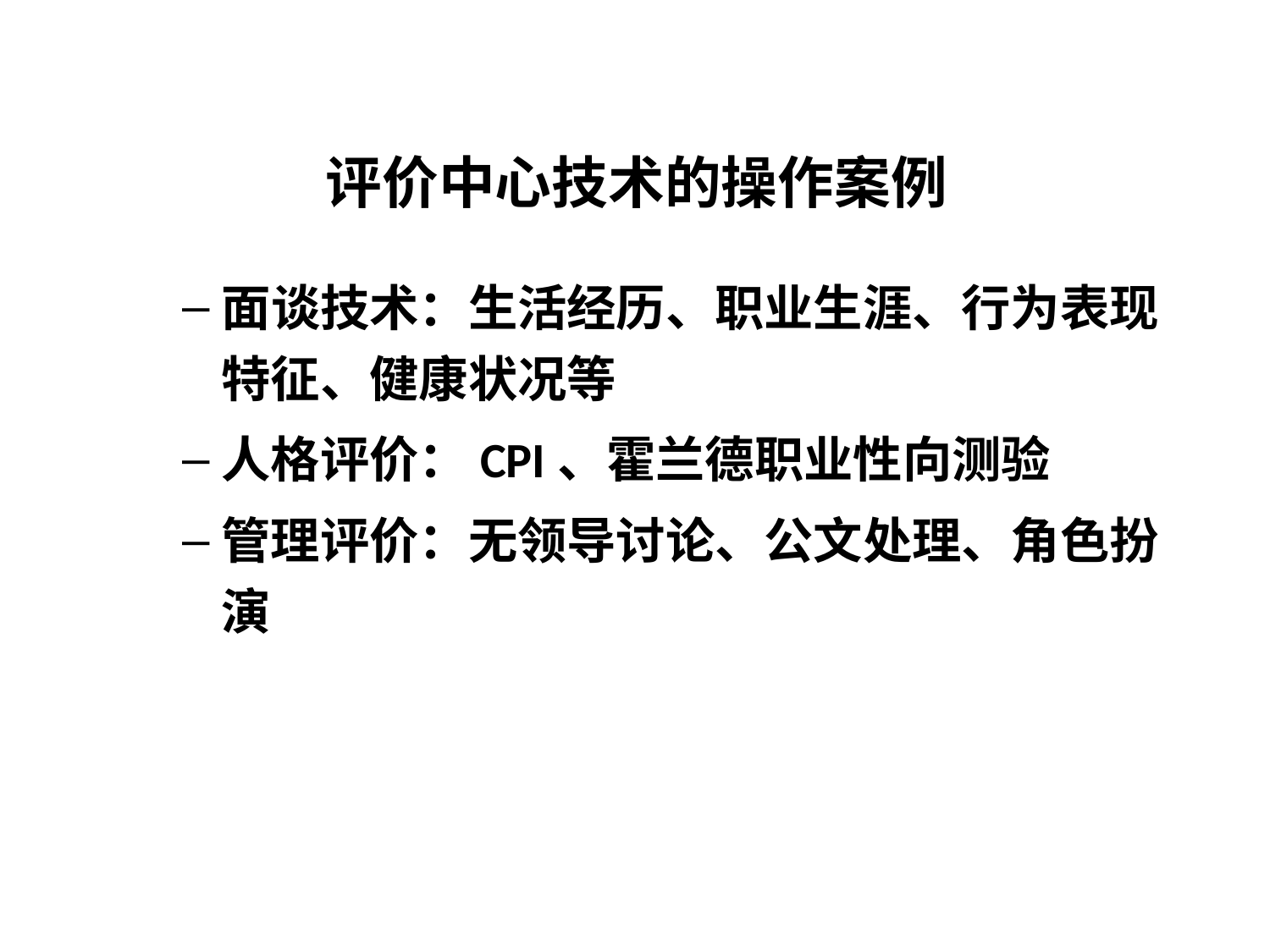

评价中心技术的操作案例

面谈技术：生活经历、职业生涯、行为表现特征、健康状况等
人格评价：CPI、霍兰德职业性向测验
管理评价：无领导讨论、公文处理、角色扮演